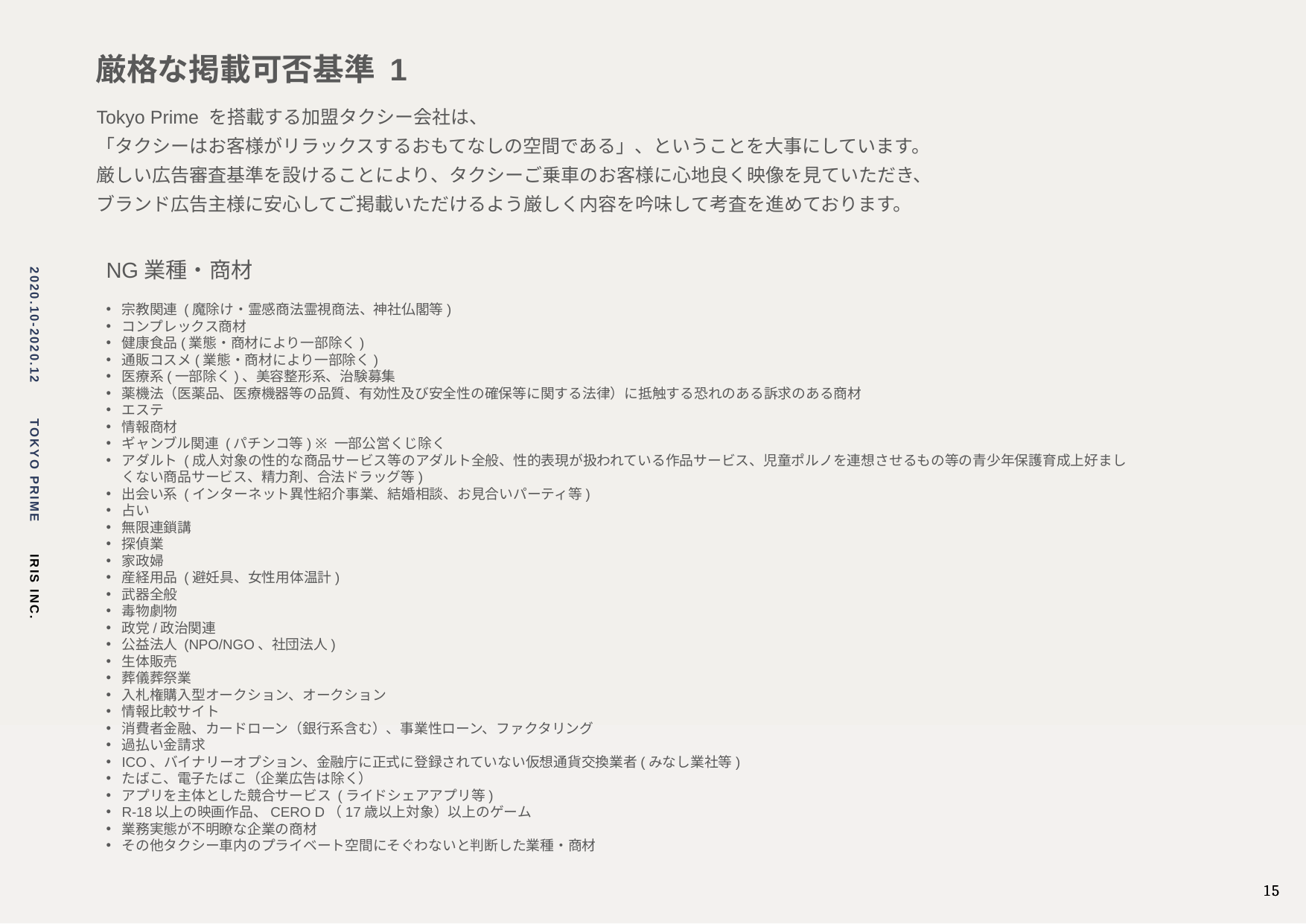

厳格な掲載可否基準 1

Tokyo Prime を搭載する加盟タクシー会社は、
「タクシーはお客様がリラックスするおもてなしの空間である」、ということを大事にしています。
厳しい広告審査基準を設けることにより、タクシーご乗車のお客様に心地良く映像を見ていただき、
ブランド広告主様に安心してご掲載いただけるよう厳しく内容を吟味して考査を進めております。
NG業種・商材

宗教関連 (魔除け・霊感商法霊視商法、神社仏閣等)
コンプレックス商材
健康食品(業態・商材により一部除く)
通販コスメ(業態・商材により一部除く)
医療系(一部除く)、美容整形系、治験募集
薬機法（医薬品、医療機器等の品質、有効性及び安全性の確保等に関する法律）に抵触する恐れのある訴求のある商材
エステ
情報商材
ギャンブル関連 (パチンコ等) ※ 一部公営くじ除く
アダルト (成人対象の性的な商品サービス等のアダルト全般、性的表現が扱われている作品サービス、児童ポルノを連想させるもの等の青少年保護育成上好ましくない商品サービス、精力剤、合法ドラッグ等)
出会い系 (インターネット異性紹介事業、結婚相談、お見合いパーティ等)
占い
無限連鎖講
探偵業
家政婦
産経用品 (避妊具、女性用体温計)
武器全般
毒物劇物
政党/政治関連
公益法人 (NPO/NGO、社団法人)
生体販売
葬儀葬祭業
入札権購入型オークション、オークション
情報比較サイト
消費者金融、カードローン（銀行系含む）、事業性ローン、ファクタリング
過払い金請求
ICO、バイナリーオプション、金融庁に正式に登録されていない仮想通貨交換業者(みなし業社等)
たばこ、電子たばこ（企業広告は除く）
アプリを主体とした競合サービス (ライドシェアアプリ等)
R-18以上の映画作品、CERO D（17歳以上対象）以上のゲーム
業務実態が不明瞭な企業の商材
その他タクシー車内のプライベート空間にそぐわないと判断した業種・商材
15